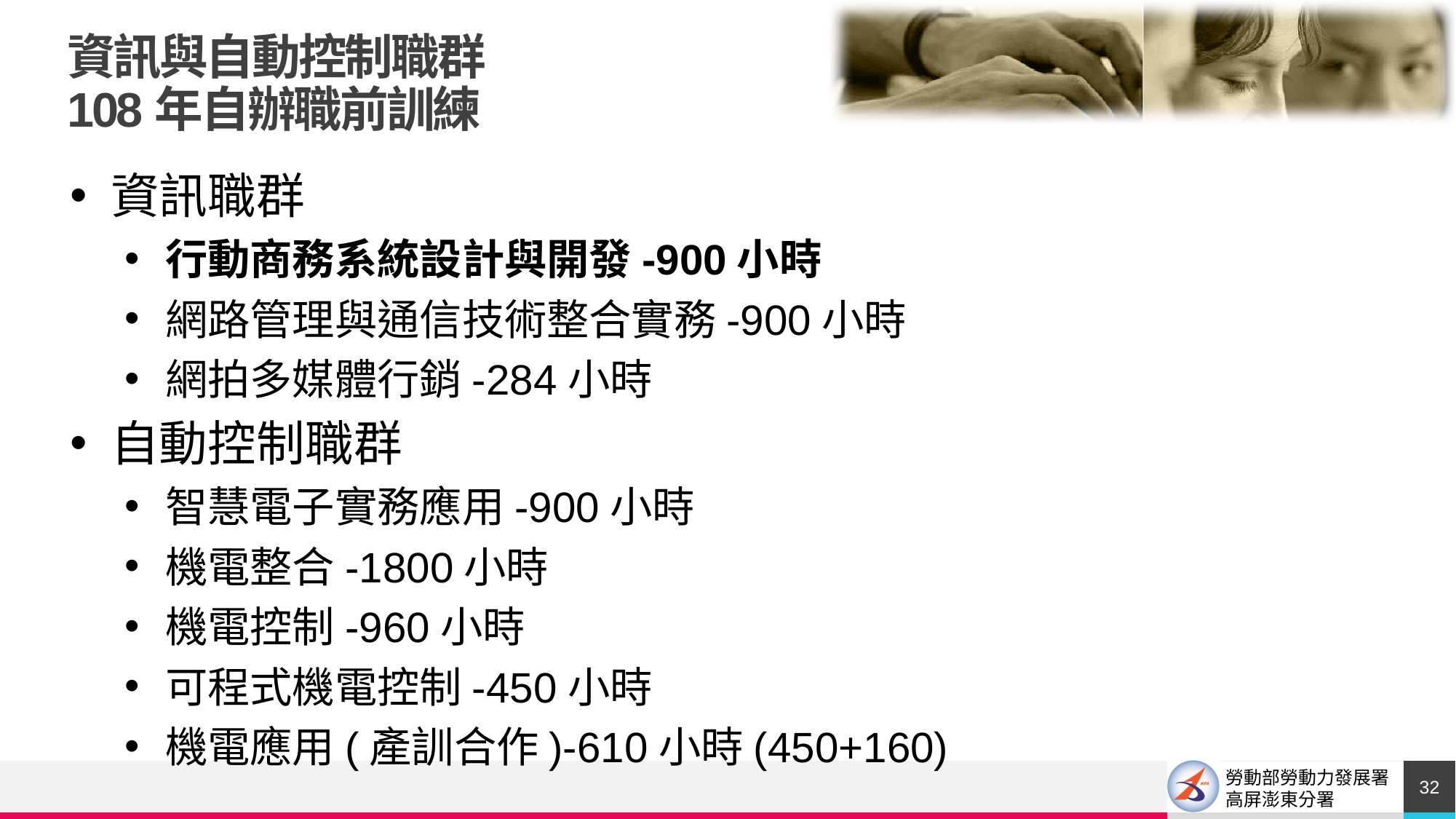

資訊與自動控制職群
108年自辦職前訓練
資訊職群
行動商務系統設計與開發-900小時
網路管理與通信技術整合實務-900小時
網拍多媒體行銷-284小時
自動控制職群
智慧電子實務應用-900小時
機電整合-1800小時
機電控制-960小時
可程式機電控制-450小時
機電應用(產訓合作)-610小時(450+160)
32